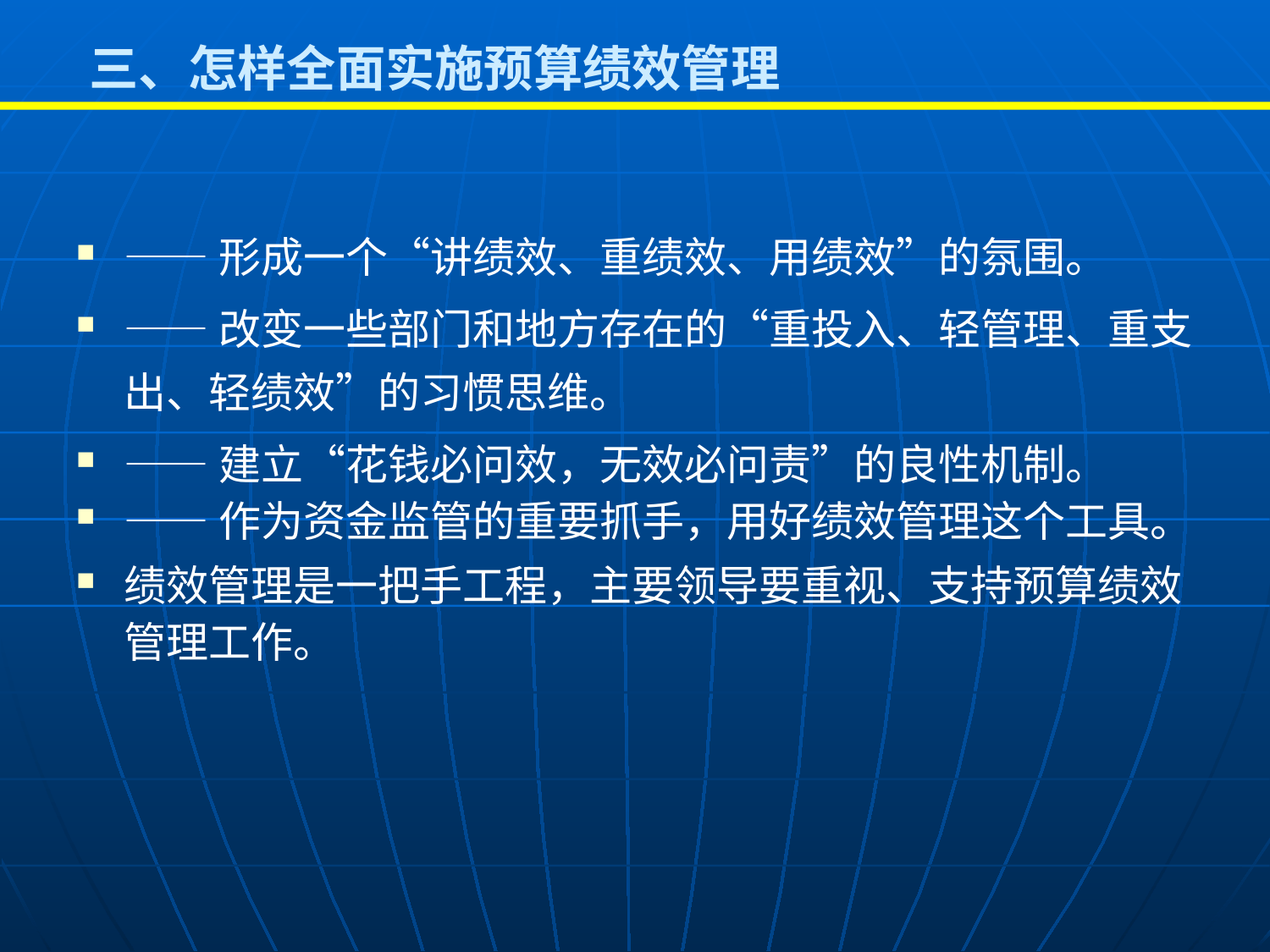

# 三、怎样全面实施预算绩效管理

——形成一个“讲绩效、重绩效、用绩效”的氛围。
——改变一些部门和地方存在的“重投入、轻管理、重支出、轻绩效”的习惯思维。
——建立“花钱必问效，无效必问责”的良性机制。
——作为资金监管的重要抓手，用好绩效管理这个工具。
绩效管理是一把手工程，主要领导要重视、支持预算绩效管理工作。